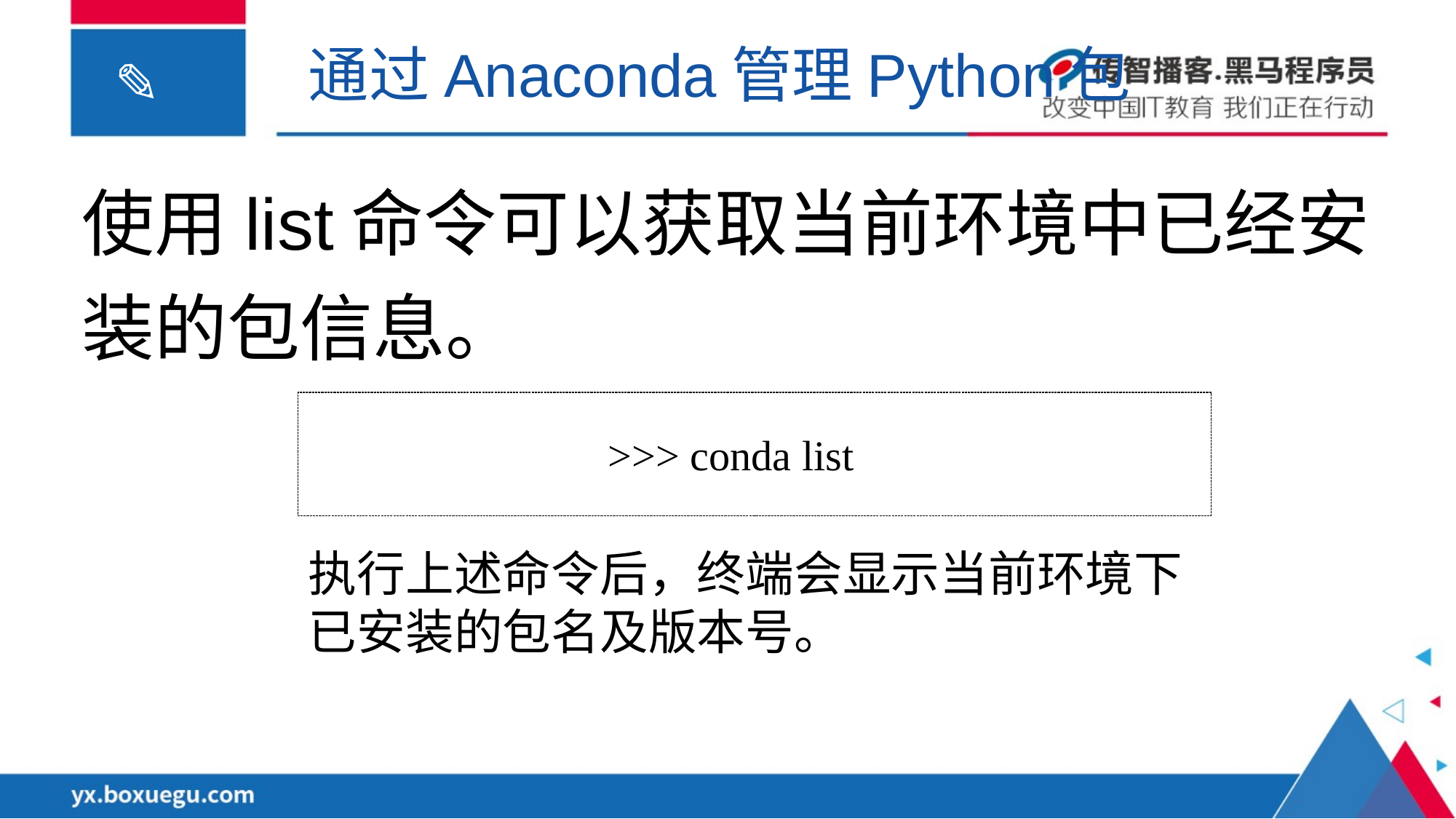

通过Anaconda管理Python包
使用list命令可以获取当前环境中已经安装的包信息。

>>> conda list
执行上述命令后，终端会显示当前环境下已安装的包名及版本号。